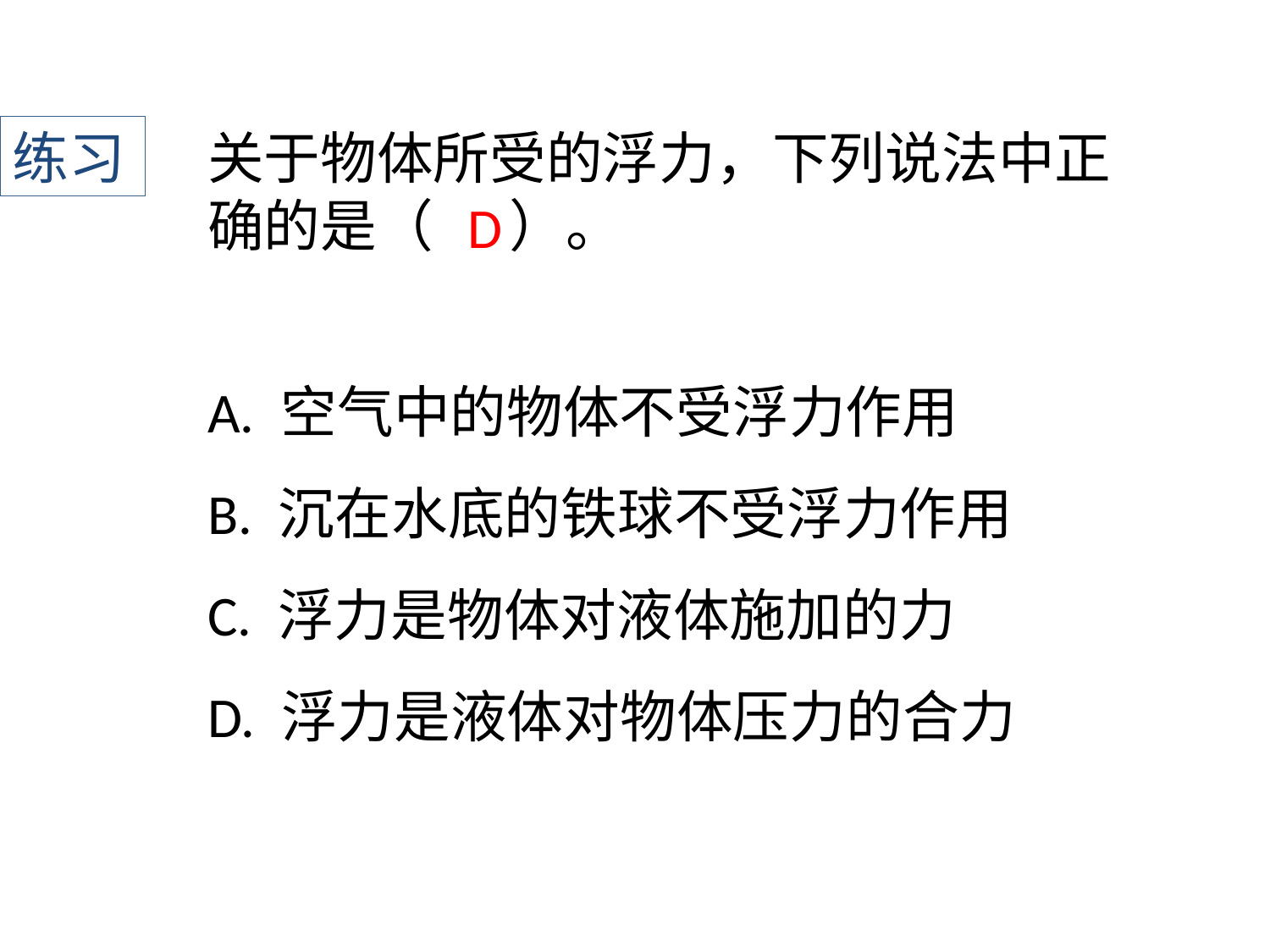

练习
关于物体所受的浮力，下列说法中正确的是（      ）。
D
A. 空气中的物体不受浮力作用
B. 沉在水底的铁球不受浮力作用
C. 浮力是物体对液体施加的力
D. 浮力是液体对物体压力的合力